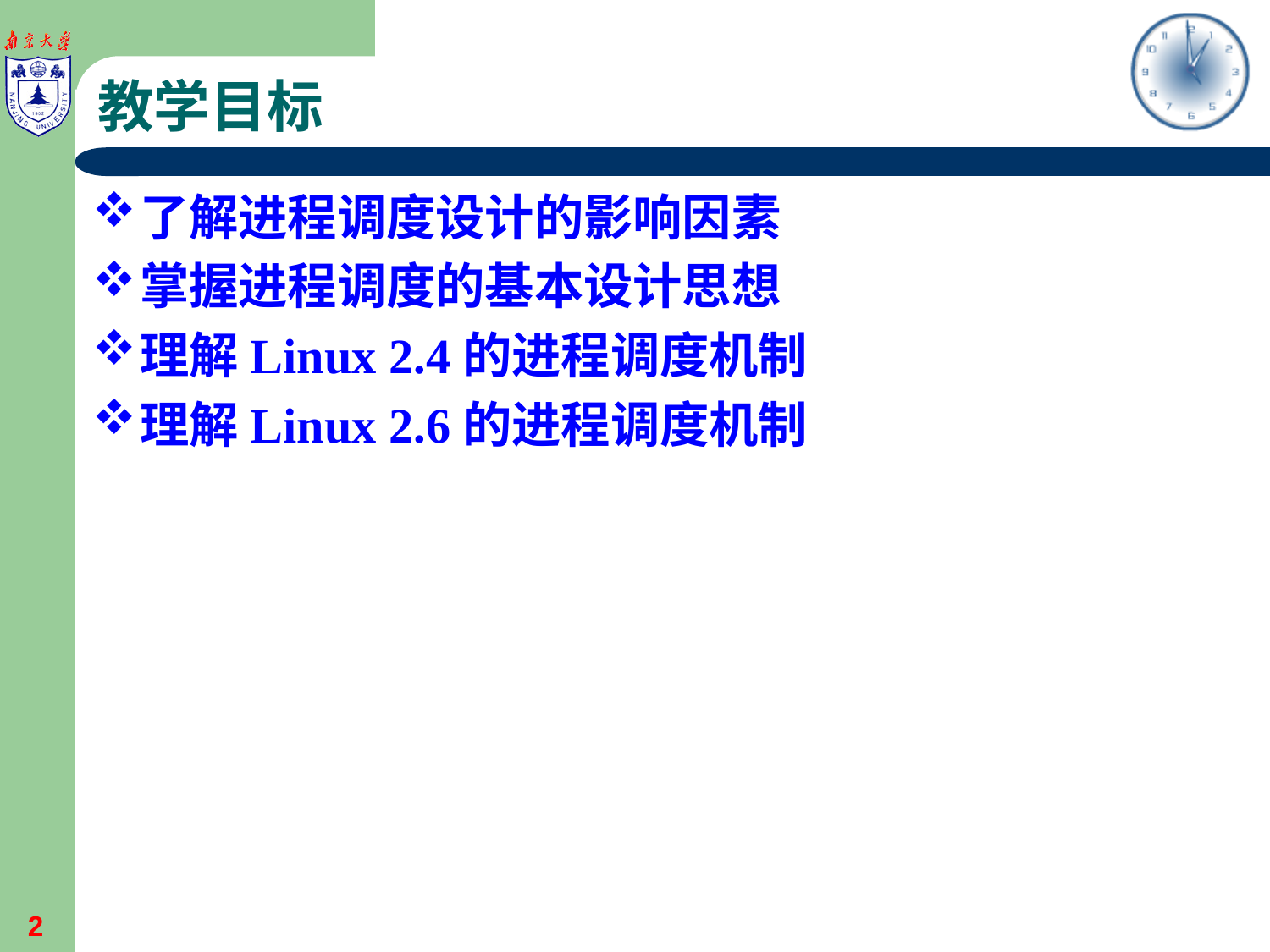

# 教学目标
了解进程调度设计的影响因素
掌握进程调度的基本设计思想
理解Linux 2.4的进程调度机制
理解Linux 2.6的进程调度机制
2